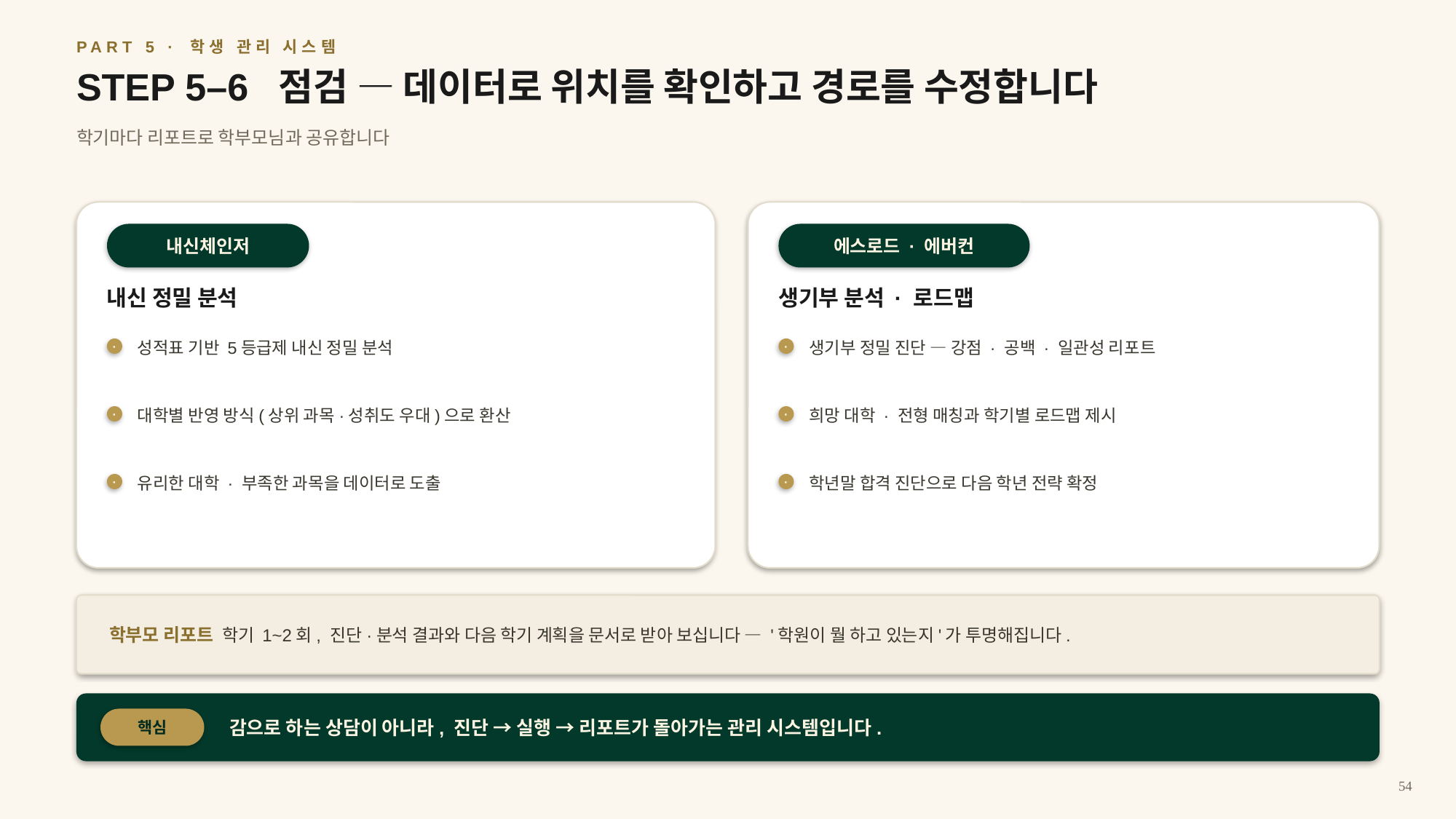

PART 5 · 학생 관리 시스템
STEP 5–6  점검 — 데이터로 위치를 확인하고 경로를 수정합니다
학기마다 리포트로 학부모님과 공유합니다

내신체인저
에스로드 · 에버컨
내신 정밀 분석
생기부 분석 · 로드맵
성적표 기반 5등급제 내신 정밀 분석
생기부 정밀 진단 — 강점 · 공백 · 일관성 리포트
·
·
대학별 반영 방식(상위 과목·성취도 우대)으로 환산
희망 대학 · 전형 매칭과 학기별 로드맵 제시
·
·
유리한 대학 · 부족한 과목을 데이터로 도출
학년말 합격 진단으로 다음 학년 전략 확정
·
·

학부모 리포트  학기 1~2회, 진단·분석 결과와 다음 학기 계획을 문서로 받아 보십니다 — '학원이 뭘 하고 있는지'가 투명해집니다.

감으로 하는 상담이 아니라, 진단 → 실행 → 리포트가 돌아가는 관리 시스템입니다.
핵심

54